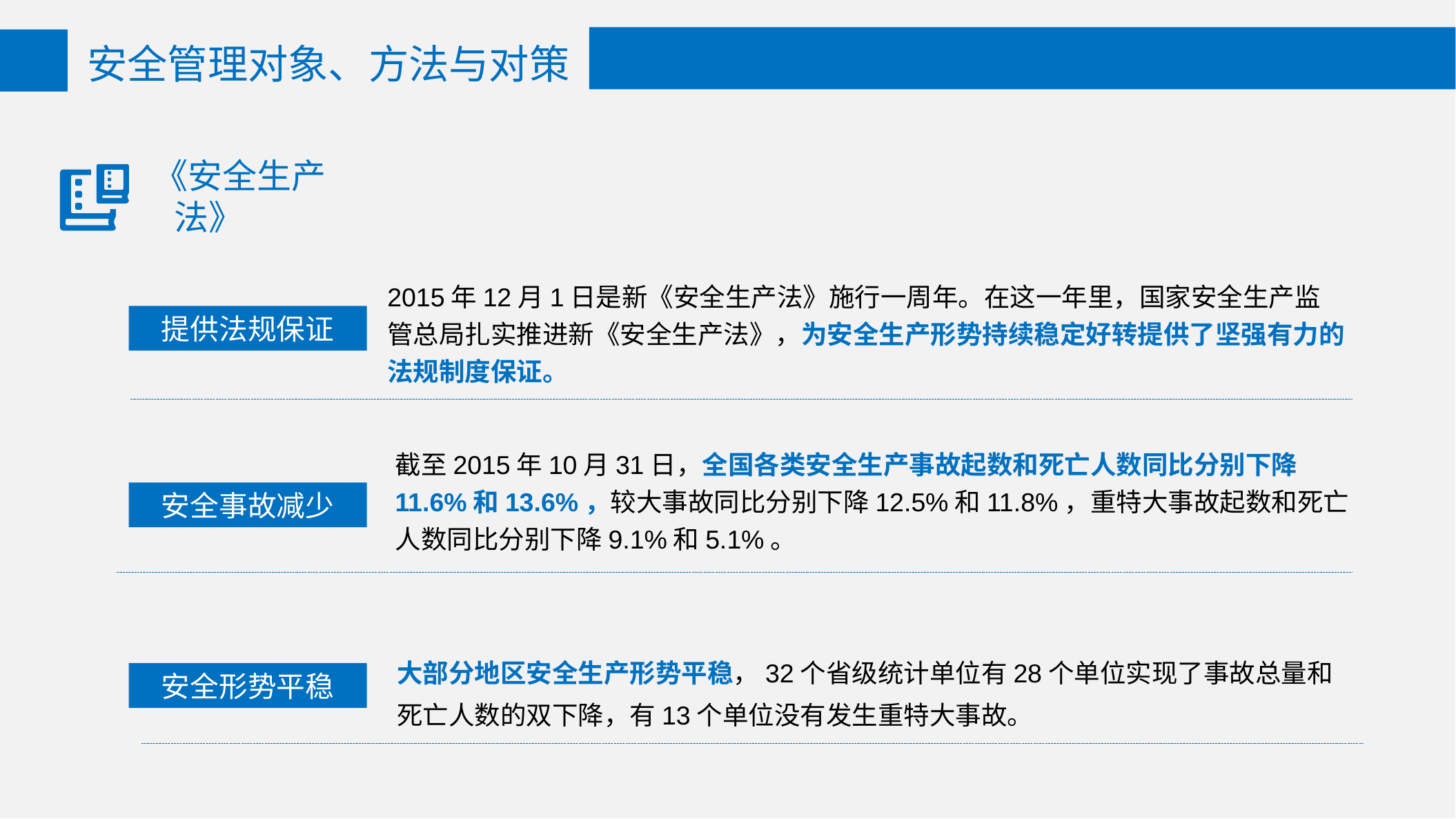

安全管理对象、方法与对策

《安全生产法》
2015年12月1日是新《安全生产法》施行一周年。在这一年里，国家安全生产监管总局扎实推进新《安全生产法》，为安全生产形势持续稳定好转提供了坚强有力的法规制度保证。
提供法规保证
截至2015年10月31日，全国各类安全生产事故起数和死亡人数同比分别下降11.6%和13.6%，较大事故同比分别下降12.5%和11.8%，重特大事故起数和死亡人数同比分别下降9.1%和5.1%。
安全事故减少
大部分地区安全生产形势平稳，32个省级统计单位有28个单位实现了事故总量和死亡人数的双下降，有13个单位没有发生重特大事故。
安全形势平稳